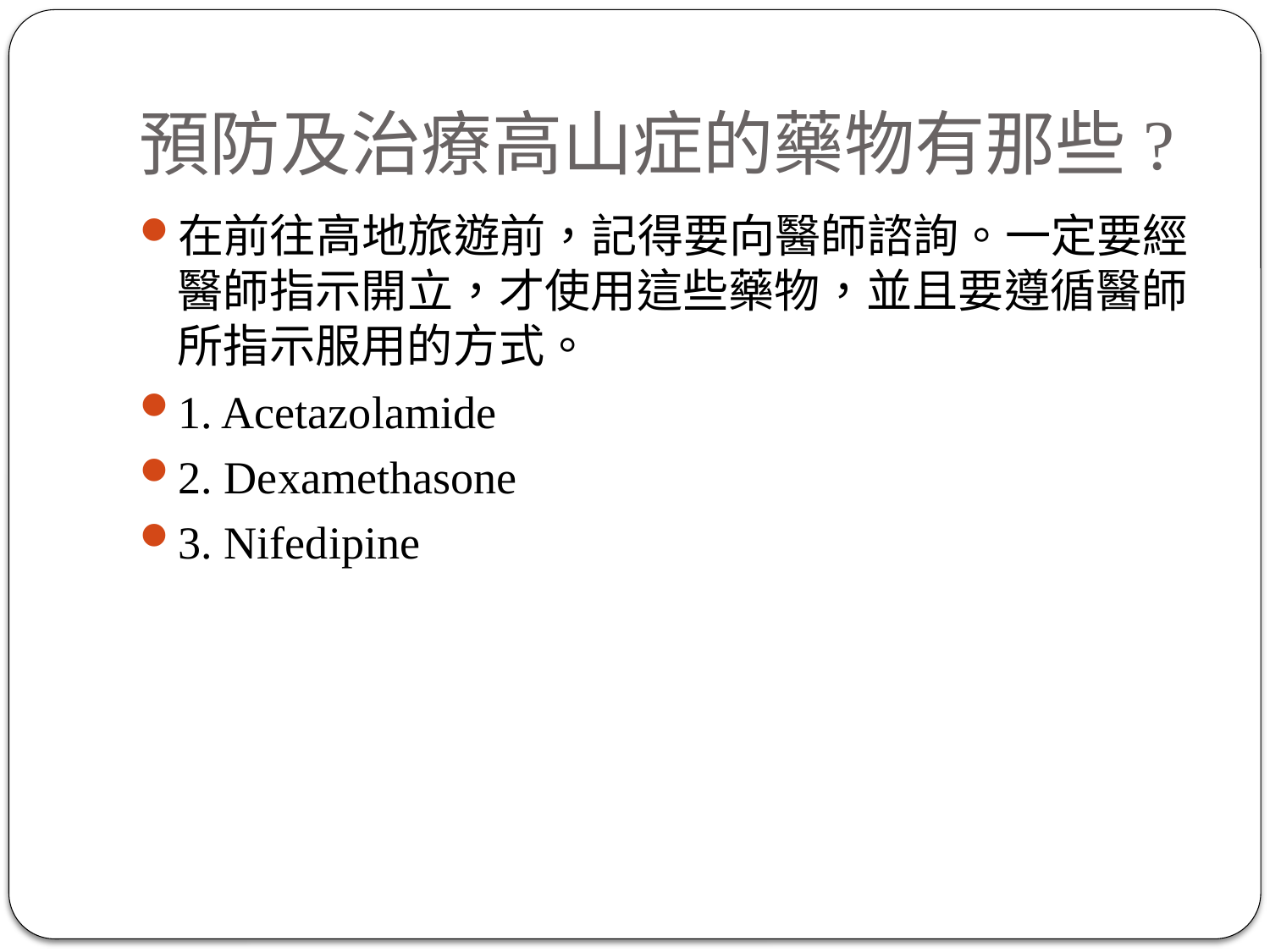

# 預防及治療高山症的藥物有那些?
在前往高地旅遊前，記得要向醫師諮詢。一定要經醫師指示開立，才使用這些藥物，並且要遵循醫師所指示服用的方式。
1. Acetazolamide
2. Dexamethasone
3. Nifedipine